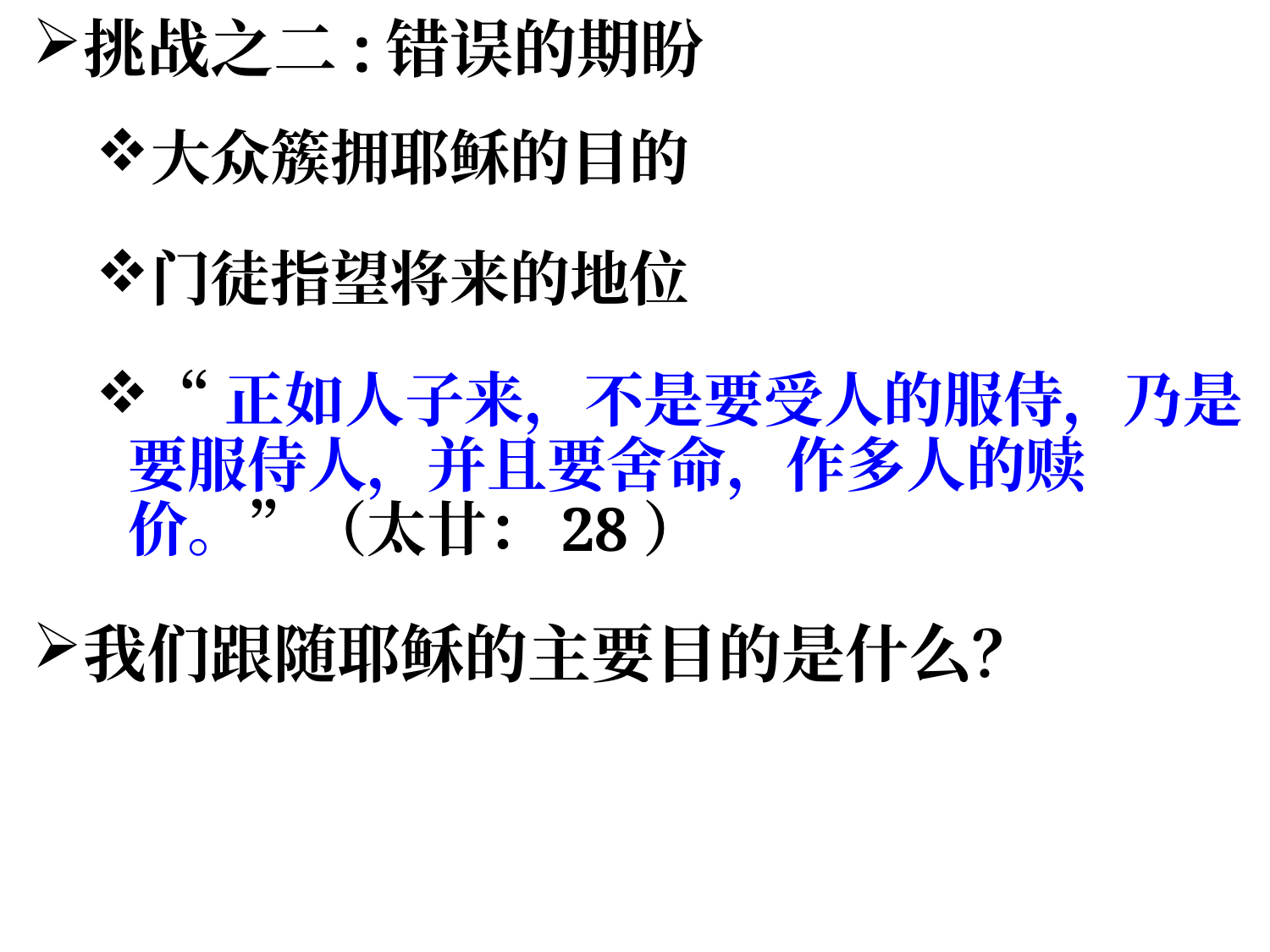

挑战之二:错误的期盼

大众簇拥耶稣的目的

门徒指望将来的地位

“正如人子来，不是要受人的服侍，乃是要服侍人，并且要舍命，作多人的赎价。”（太廿：28）

我们跟随耶稣的主要目的是什么？